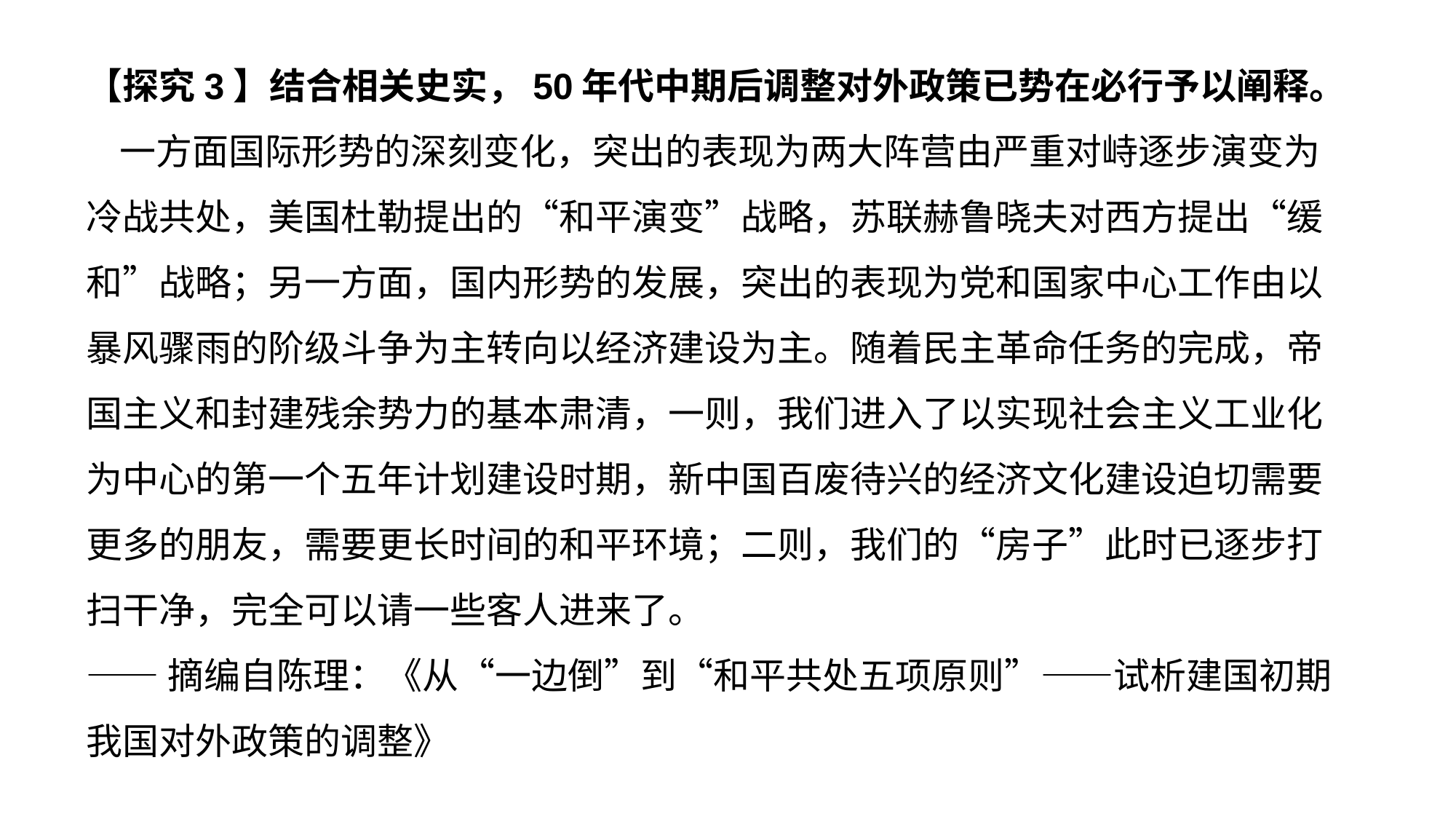

【探究3】结合相关史实，50年代中期后调整对外政策已势在必行予以阐释。
   一方面国际形势的深刻变化，突出的表现为两大阵营由严重对峙逐步演变为冷战共处，美国杜勒提出的“和平演变”战略，苏联赫鲁晓夫对西方提出“缓和”战略；另一方面，国内形势的发展，突出的表现为党和国家中心工作由以暴风骤雨的阶级斗争为主转向以经济建设为主。随着民主革命任务的完成，帝国主义和封建残余势力的基本肃清，一则，我们进入了以实现社会主义工业化为中心的第一个五年计划建设时期，新中国百废待兴的经济文化建设迫切需要更多的朋友，需要更长时间的和平环境；二则，我们的“房子”此时已逐步打扫干净，完全可以请一些客人进来了。
——摘编自陈理：《从“一边倒”到“和平共处五项原则”——试析建国初期我国对外政策的调整》